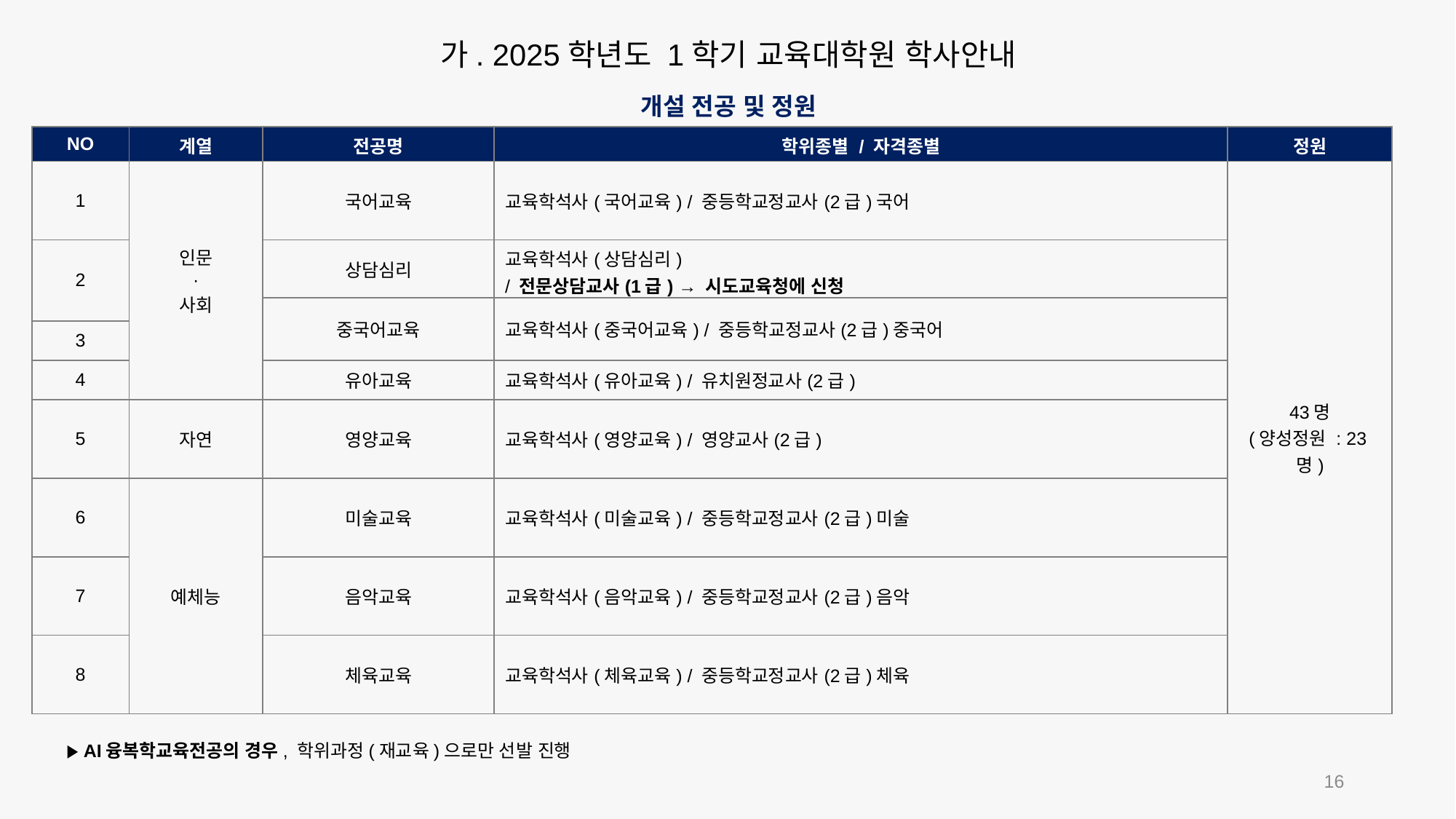

가. 2025학년도 1학기 교육대학원 학사안내
개설 전공 및 정원
| NO | 계열 | 전공명 | 학위종별 / 자격종별 | 정원 |
| --- | --- | --- | --- | --- |
| 1 | 인문 · 사회 | 국어교육 | 교육학석사(국어교육) / 중등학교정교사(2급)국어 | 43명 (양성정원 : 23명) |
| 2 |  | 상담심리 | 교육학석사(상담심리) / 전문상담교사(1급) → 시도교육청에 신청 |  |
|  |  | 중국어교육 | 교육학석사(중국어교육) / 중등학교정교사(2급)중국어 |  |
| 3 |  |  |  |  |
| 4 |  | 유아교육 | 교육학석사(유아교육) / 유치원정교사(2급) |  |
| 5 | 자연 | 영양교육 | 교육학석사(영양교육) / 영양교사(2급) |  |
| 6 | 예체능 | 미술교육 | 교육학석사(미술교육) / 중등학교정교사(2급)미술 |  |
| 7 |  | 음악교육 | 교육학석사(음악교육) / 중등학교정교사(2급)음악 |  |
| 8 |  | 체육교육 | 교육학석사(체육교육) / 중등학교정교사(2급)체육 |  |

▶ AI융복학교육전공의 경우, 학위과정(재교육)으로만 선발 진행
16